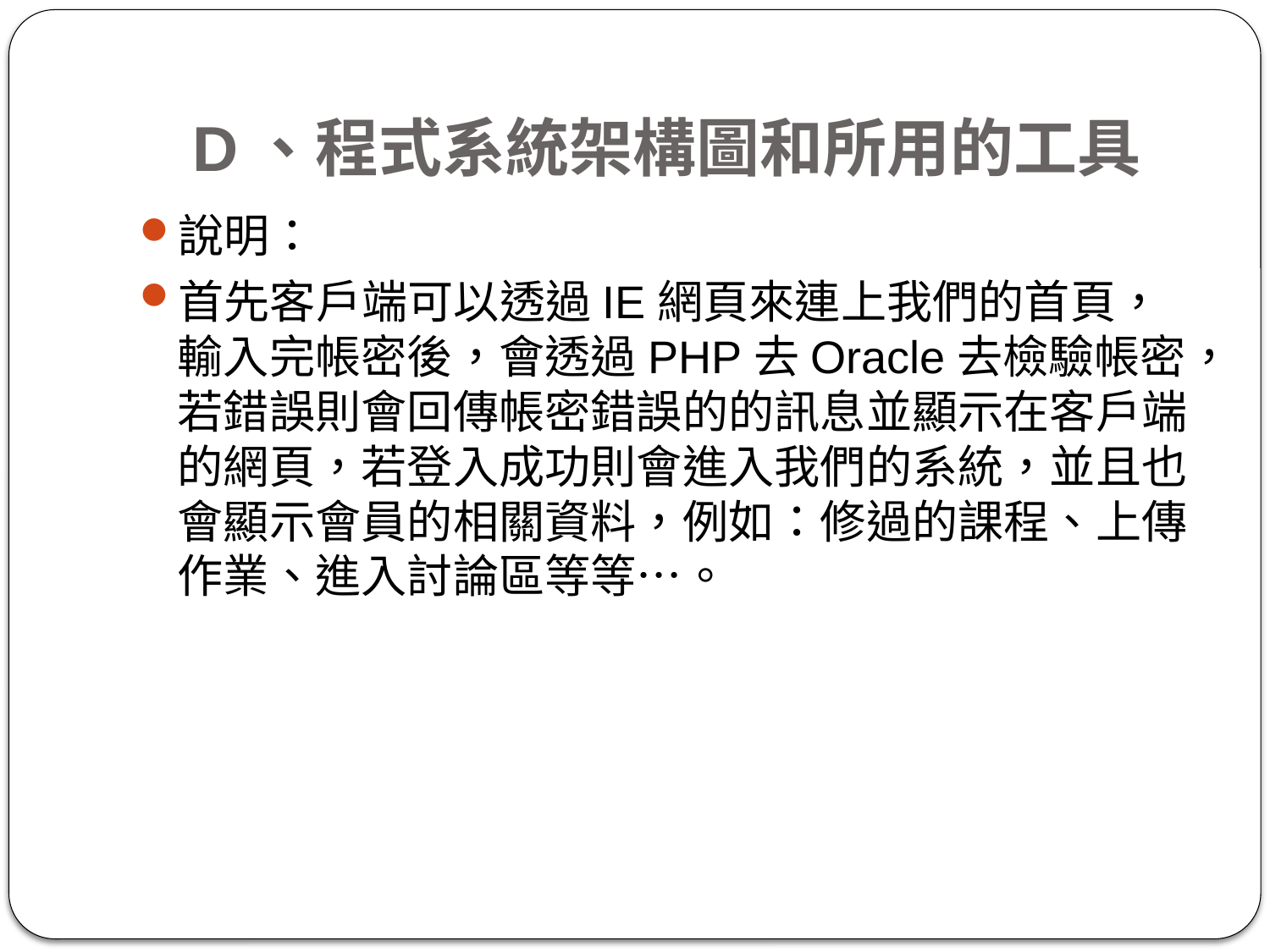

# D、程式系統架構圖和所用的工具
說明：
首先客戶端可以透過IE網頁來連上我們的首頁，輸入完帳密後，會透過PHP去Oracle去檢驗帳密，若錯誤則會回傳帳密錯誤的的訊息並顯示在客戶端的網頁，若登入成功則會進入我們的系統，並且也會顯示會員的相關資料，例如：修過的課程、上傳作業、進入討論區等等…。